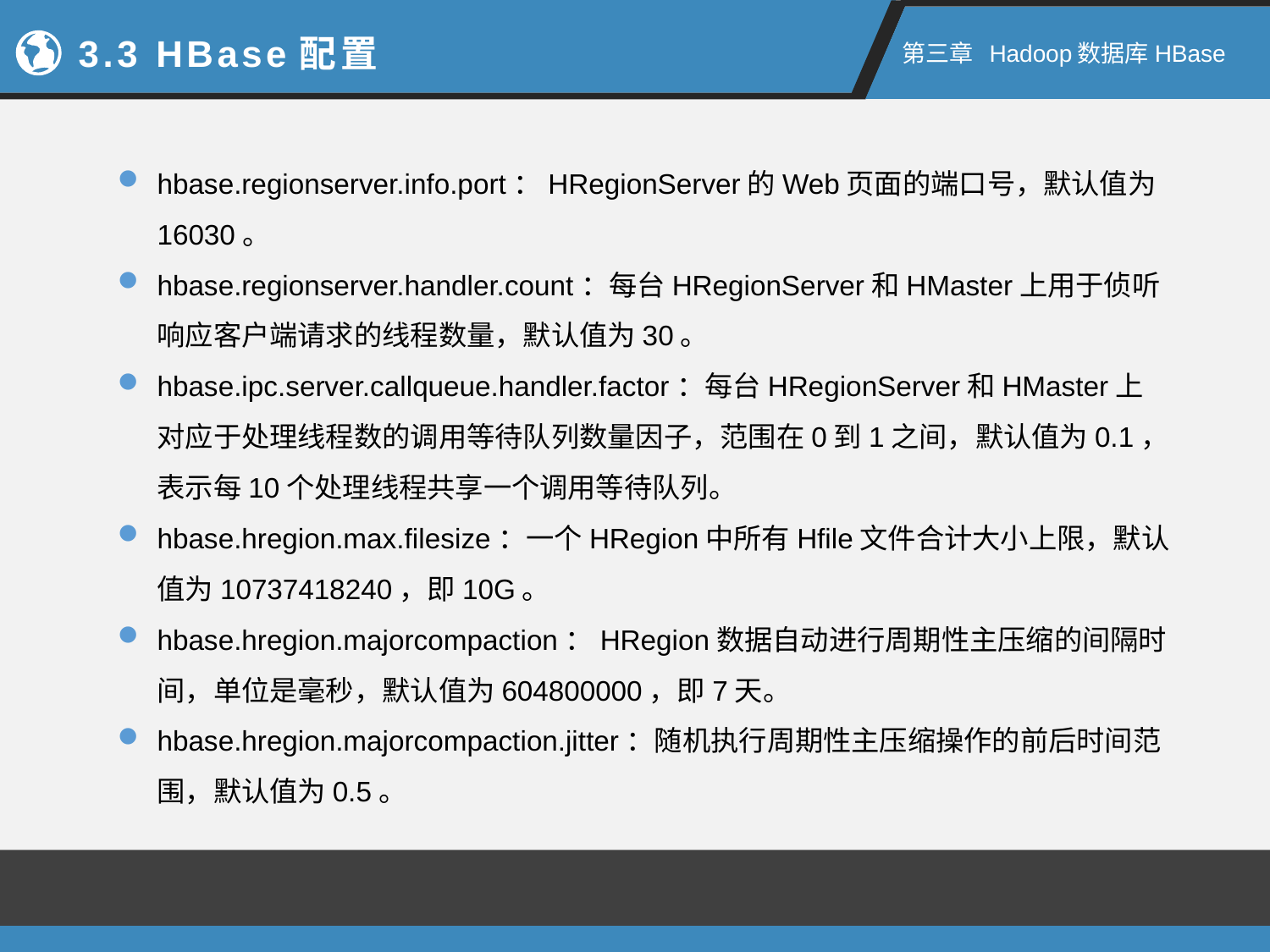

3.3 HBase配置

第三章  Hadoop数据库HBase
hbase.regionserver.info.port：HRegionServer的Web页面的端口号，默认值为16030。
hbase.regionserver.handler.count：每台HRegionServer和HMaster上用于侦听响应客户端请求的线程数量，默认值为30。
hbase.ipc.server.callqueue.handler.factor：每台HRegionServer和HMaster上对应于处理线程数的调用等待队列数量因子，范围在0到1之间，默认值为0.1，表示每10个处理线程共享一个调用等待队列。
hbase.hregion.max.filesize：一个HRegion中所有Hfile文件合计大小上限，默认值为10737418240，即10G。
hbase.hregion.majorcompaction：HRegion数据自动进行周期性主压缩的间隔时间，单位是毫秒，默认值为604800000，即7天。
hbase.hregion.majorcompaction.jitter：随机执行周期性主压缩操作的前后时间范围，默认值为0.5。